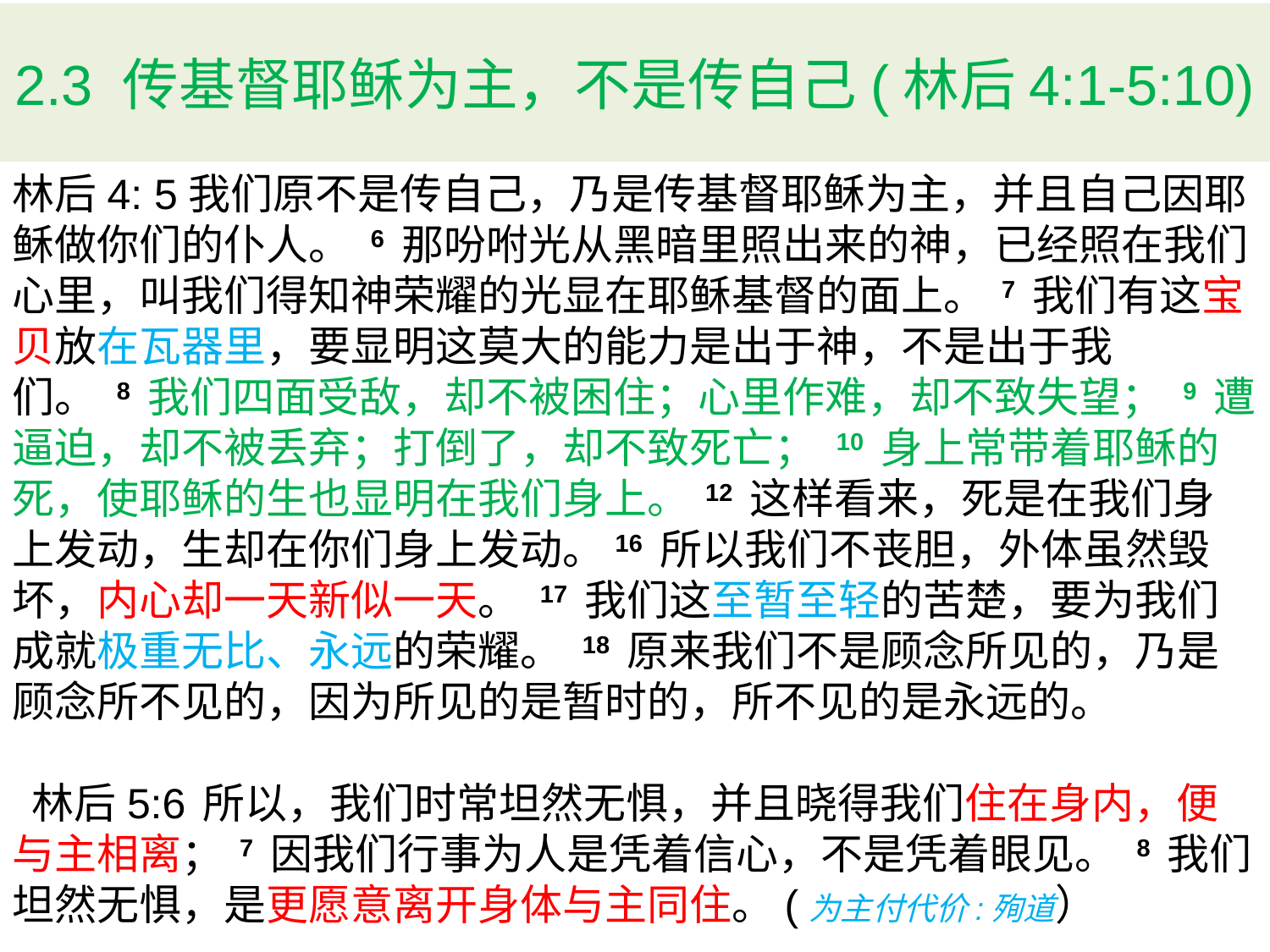

# 2.3 传基督耶稣为主，不是传自己(林后4:1-5:10)
林后4: 5我们原不是传自己，乃是传基督耶稣为主，并且自己因耶稣做你们的仆人。 6 那吩咐光从黑暗里照出来的神，已经照在我们心里，叫我们得知神荣耀的光显在耶稣基督的面上。 7 我们有这宝贝放在瓦器里，要显明这莫大的能力是出于神，不是出于我们。 8 我们四面受敌，却不被困住；心里作难，却不致失望； 9 遭逼迫，却不被丢弃；打倒了，却不致死亡； 10 身上常带着耶稣的死，使耶稣的生也显明在我们身上。 12 这样看来，死是在我们身上发动，生却在你们身上发动。16 所以我们不丧胆，外体虽然毁坏，内心却一天新似一天。 17 我们这至暂至轻的苦楚，要为我们成就极重无比、永远的荣耀。 18 原来我们不是顾念所见的，乃是顾念所不见的，因为所见的是暂时的，所不见的是永远的。

 林后5:6 所以，我们时常坦然无惧，并且晓得我们住在身内，便与主相离； 7 因我们行事为人是凭着信心，不是凭着眼见。 8 我们坦然无惧，是更愿意离开身体与主同住。(为主付代价:殉道）